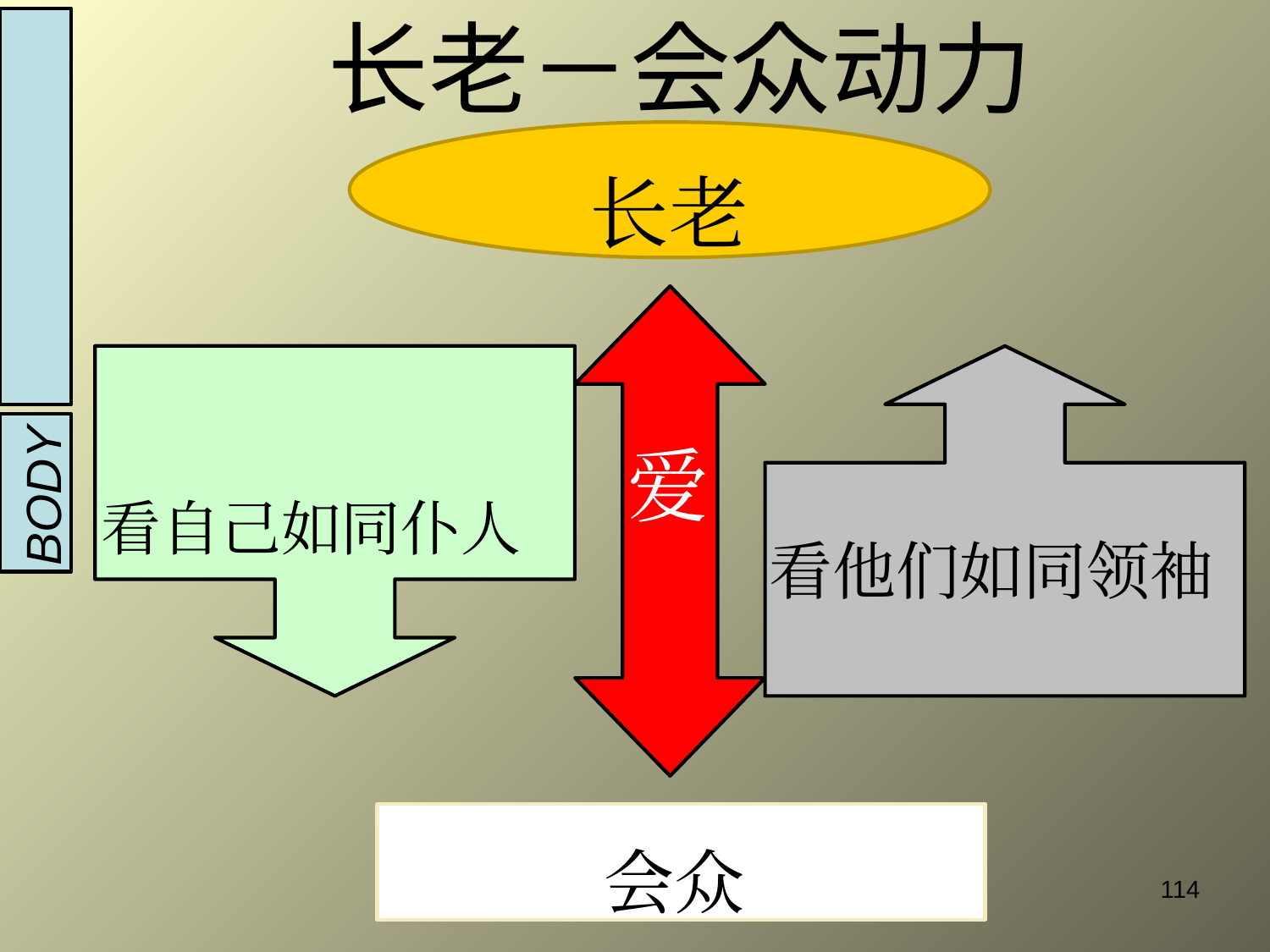

长老－会众动力

长老
INTRODUCTION

看自己如同仆人

爱
BODY
看他们如同领袖
会众

114